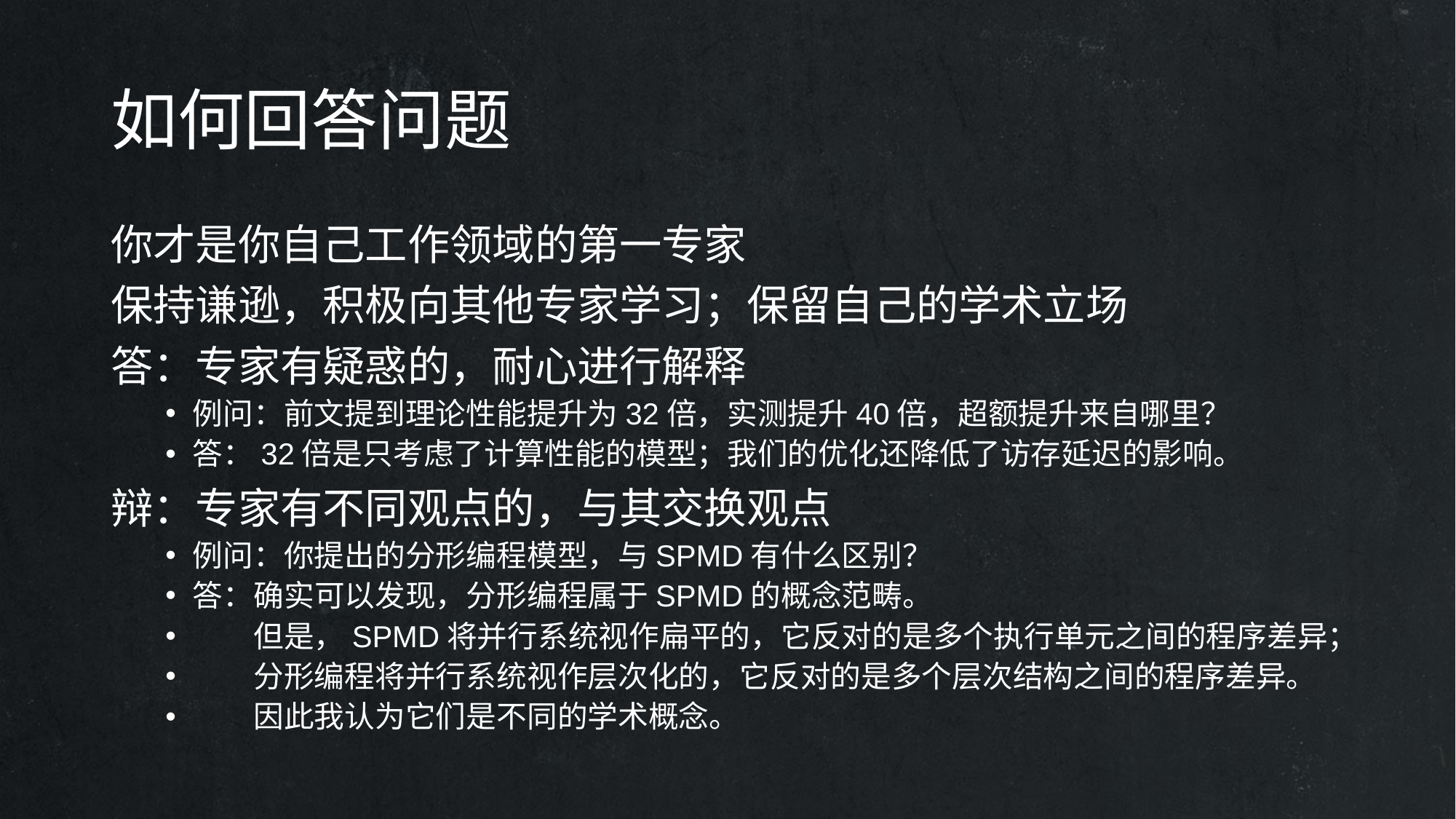

# 如何回答问题
你才是你自己工作领域的第一专家
保持谦逊，积极向其他专家学习；保留自己的学术立场
答：专家有疑惑的，耐心进行解释
例问：前文提到理论性能提升为32倍，实测提升40倍，超额提升来自哪里？
答：32倍是只考虑了计算性能的模型；我们的优化还降低了访存延迟的影响。
辩：专家有不同观点的，与其交换观点
例问：你提出的分形编程模型，与SPMD有什么区别？
答：确实可以发现，分形编程属于SPMD的概念范畴。
　　但是，SPMD将并行系统视作扁平的，它反对的是多个执行单元之间的程序差异；
　　分形编程将并行系统视作层次化的，它反对的是多个层次结构之间的程序差异。
　　因此我认为它们是不同的学术概念。